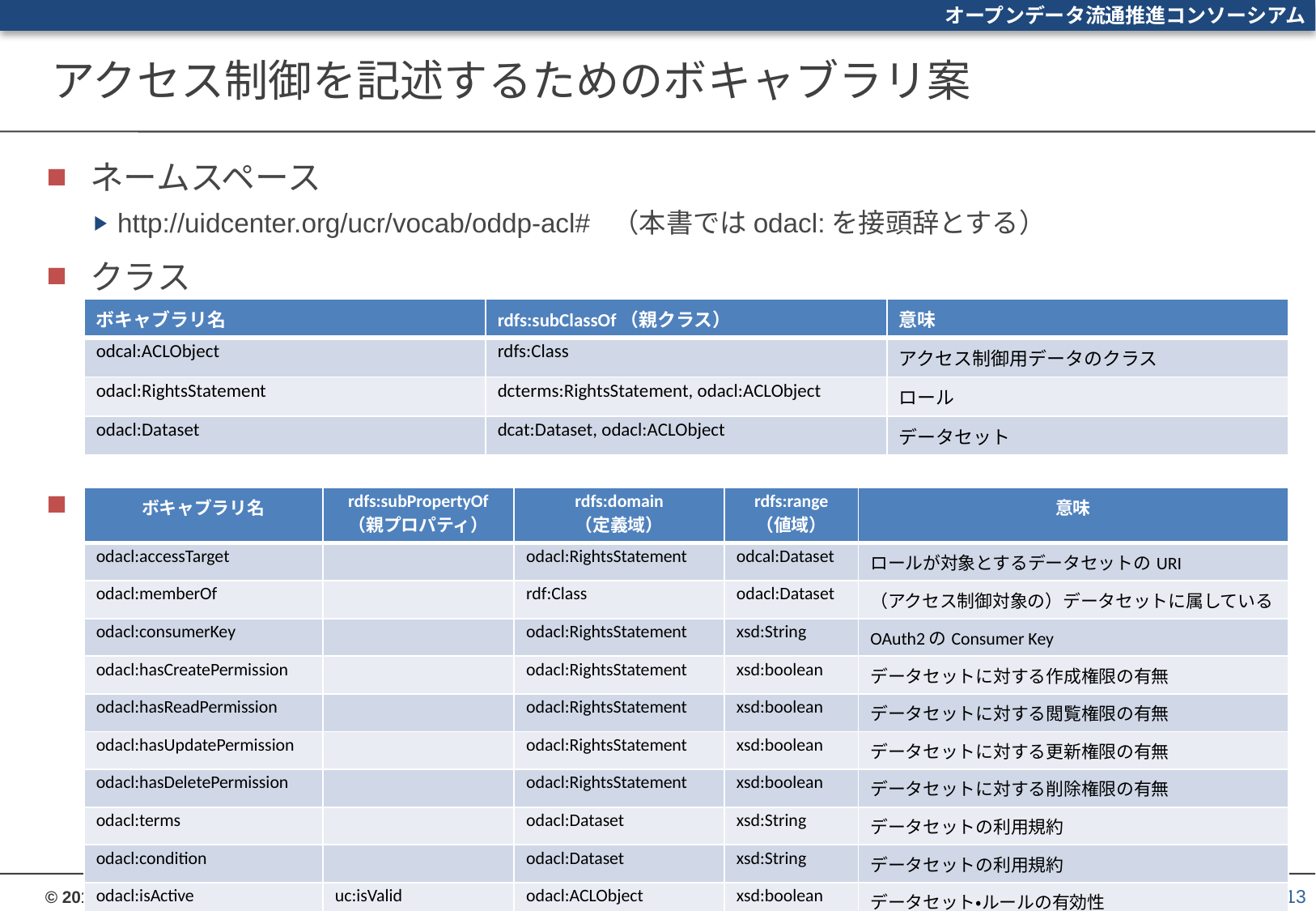

# アクセス制御を記述するためのボキャブラリ案
ネームスペース
http://uidcenter.org/ucr/vocab/oddp-acl#  （本書ではodacl:を接頭辞とする）
クラス

プロパティ
| ボキャブラリ名 | rdfs:subClassOf（親クラス） | 意味 |
| --- | --- | --- |
| odcal:ACLObject | rdfs:Class | アクセス制御用データのクラス |
| odacl:RightsStatement | dcterms:RightsStatement, odacl:ACLObject | ロール |
| odacl:Dataset | dcat:Dataset, odacl:ACLObject | データセット |
| ボキャブラリ名 | rdfs:subPropertyOf （親プロパティ） | rdfs:domain （定義域） | rdfs:range （値域） | 意味 |
| --- | --- | --- | --- | --- |
| odacl:accessTarget |  | odacl:RightsStatement | odcal:Dataset | ロールが対象とするデータセットのURI |
| odacl:memberOf |  | rdf:Class | odacl:Dataset | （アクセス制御対象の）データセットに属している |
| odacl:consumerKey |  | odacl:RightsStatement | xsd:String | OAuth2のConsumer Key |
| odacl:hasCreatePermission |  | odacl:RightsStatement | xsd:boolean | データセットに対する作成権限の有無 |
| odacl:hasReadPermission |  | odacl:RightsStatement | xsd:boolean | データセットに対する閲覧権限の有無 |
| odacl:hasUpdatePermission |  | odacl:RightsStatement | xsd:boolean | データセットに対する更新権限の有無 |
| odacl:hasDeletePermission |  | odacl:RightsStatement | xsd:boolean | データセットに対する削除権限の有無 |
| odacl:terms |  | odacl:Dataset | xsd:String | データセットの利用規約 |
| odacl:condition |  | odacl:Dataset | xsd:String | データセットの利用規約 |
| odacl:isActive | uc:isValid | odacl:ACLObject | xsd:boolean | データセット・ルールの有効性 |
13